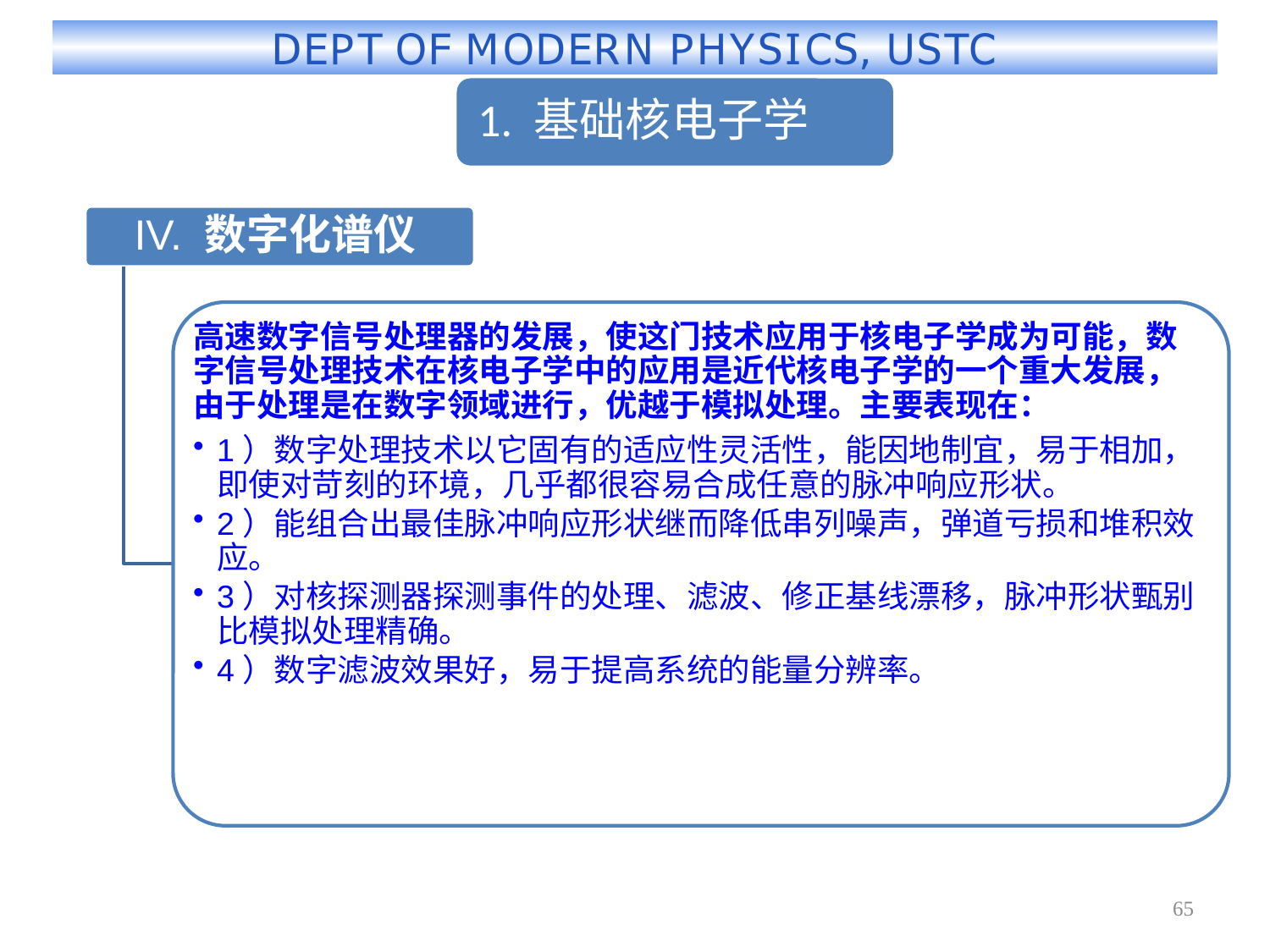

1. 基础核电子学
IV. 数字化谱仪
高速数字信号处理器的发展，使这门技术应用于核电子学成为可能，数字信号处理技术在核电子学中的应用是近代核电子学的一个重大发展，由于处理是在数字领域进行，优越于模拟处理。主要表现在：
1）数字处理技术以它固有的适应性灵活性，能因地制宜，易于相加，即使对苛刻的环境，几乎都很容易合成任意的脉冲响应形状。
2）能组合出最佳脉冲响应形状继而降低串列噪声，弹道亏损和堆积效应。
3）对核探测器探测事件的处理、滤波、修正基线漂移，脉冲形状甄别比模拟处理精确。
4）数字滤波效果好，易于提高系统的能量分辨率。
65